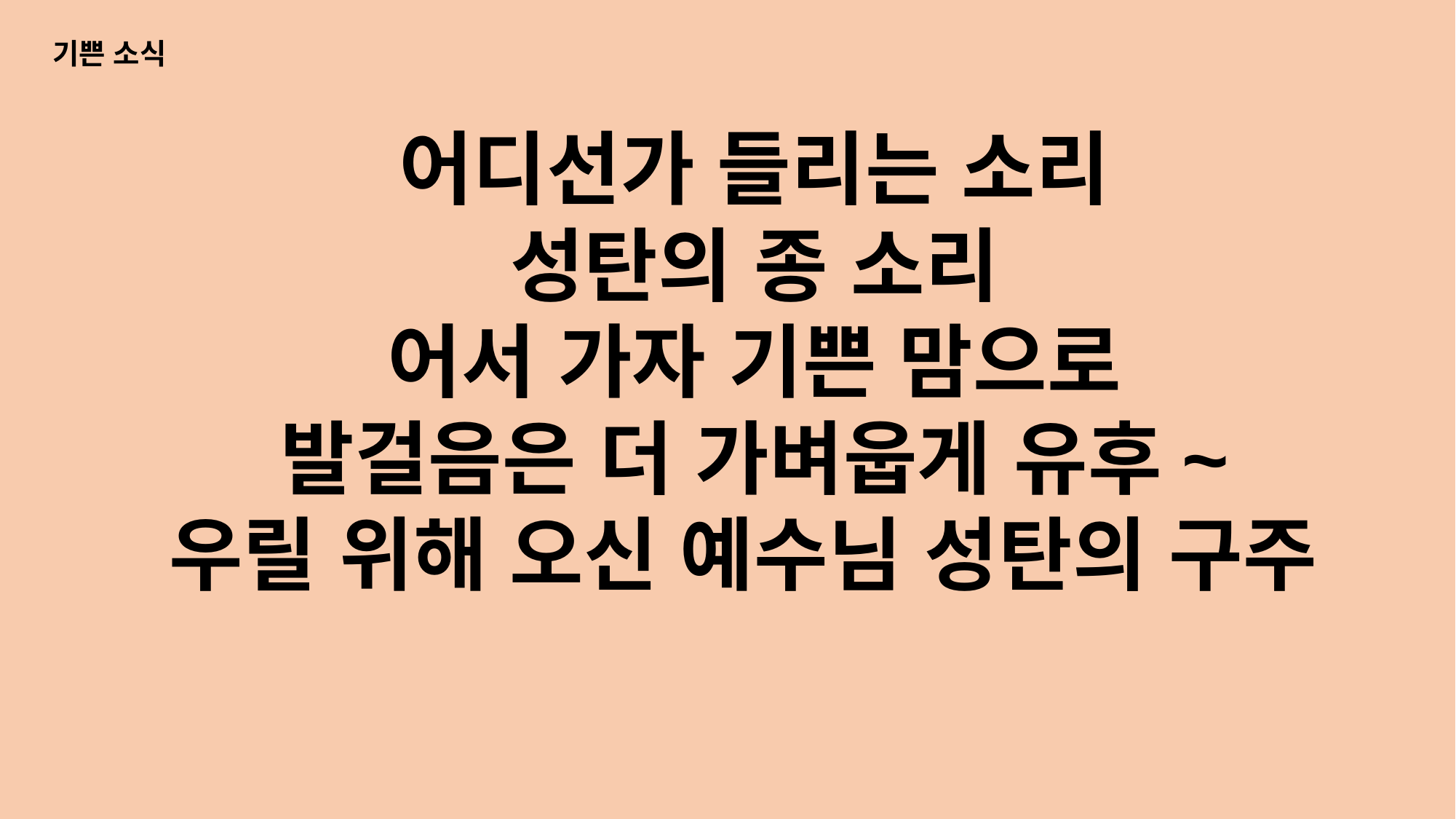

기쁜 소식
어디선가 들리는 소리
성탄의 종 소리
어서 가자 기쁜 맘으로
발걸음은 더 가벼웁게 유후~
우릴 위해 오신 예수님 성탄의 구주